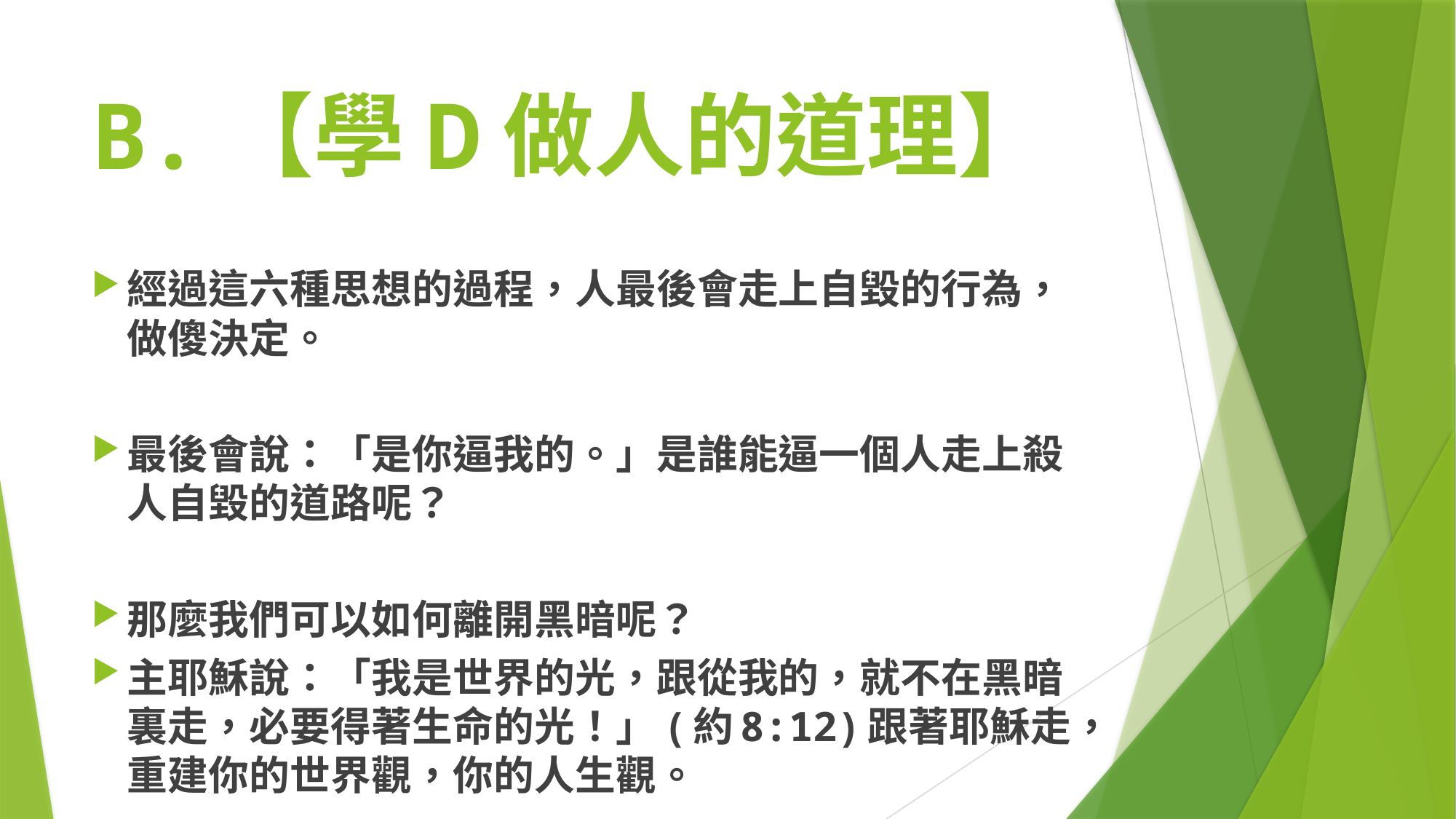

# B.【學D做人的道理】
經過這六種思想的過程，人最後會走上自毀的行為，做傻決定。

最後會說：「是你逼我的。」是誰能逼一個人走上殺人自毀的道路呢？

那麼我們可以如何離開黑暗呢？
主耶穌說：「我是世界的光，跟從我的，就不在黑暗裏走，必要得著生命的光！」(約8:12)跟著耶穌走，重建你的世界觀，你的人生觀。